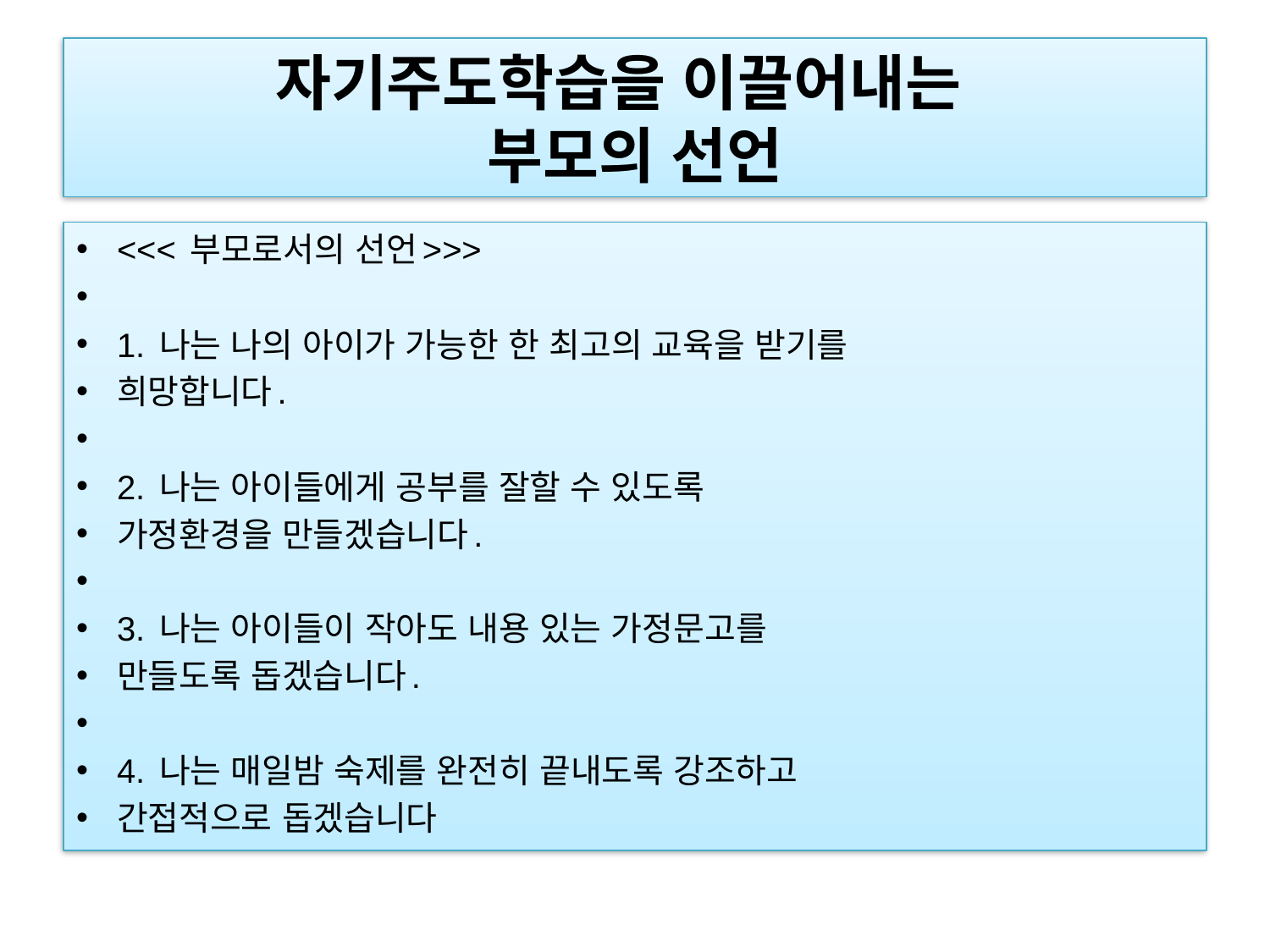

# 자기주도학습을 이끌어내는   부모의 선언
<<< 부모로서의 선언>>>

1. 나는 나의 아이가 가능한 한 최고의 교육을 받기를
희망합니다.

2. 나는 아이들에게 공부를 잘할 수 있도록
가정환경을 만들겠습니다.

3. 나는 아이들이 작아도 내용 있는 가정문고를
만들도록 돕겠습니다.

4. 나는 매일밤 숙제를 완전히 끝내도록 강조하고
간접적으로 돕겠습니다